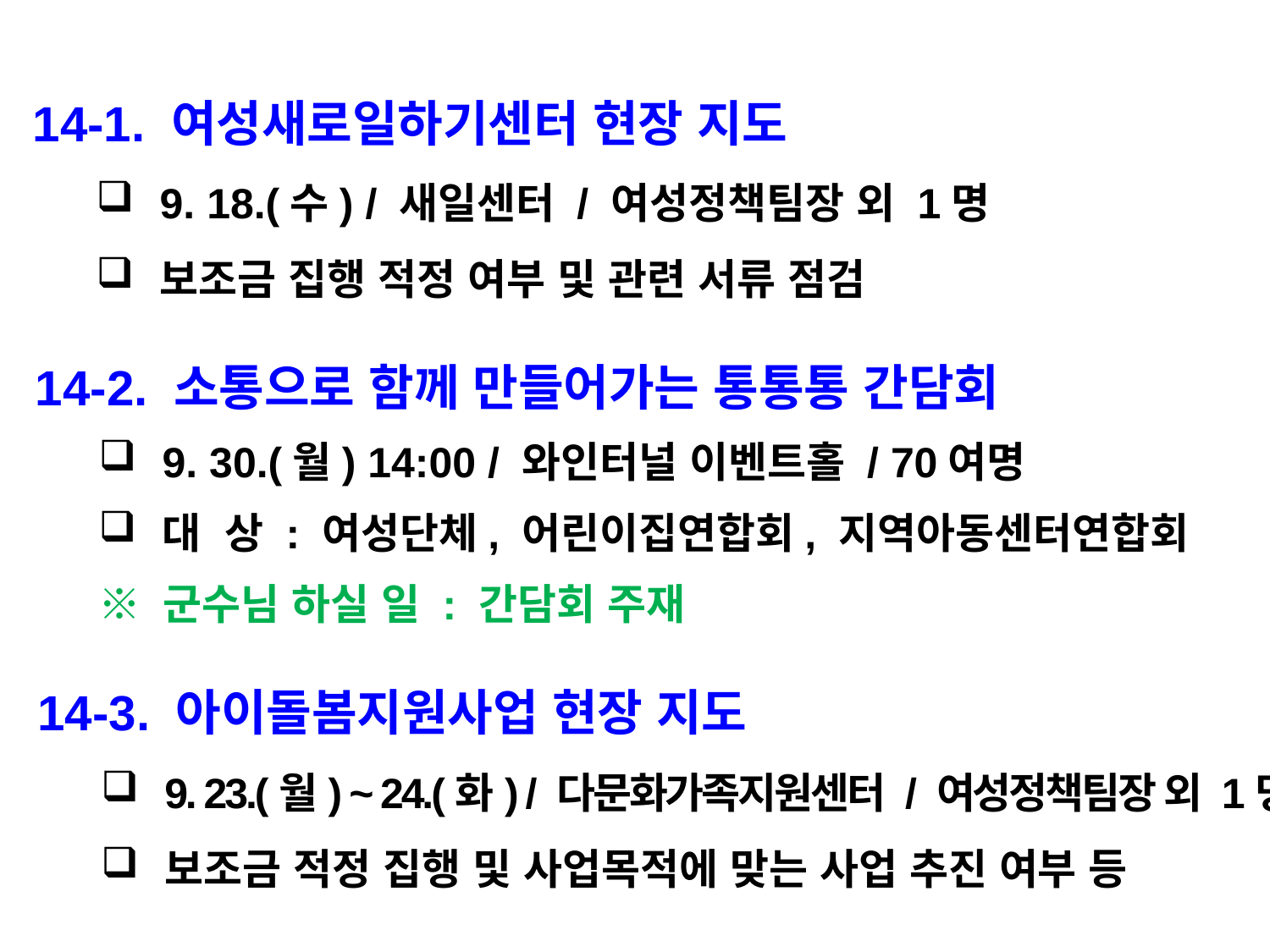

14-1. 여성새로일하기센터 현장 지도
9. 18.(수) / 새일센터 / 여성정책팀장 외 1명
보조금 집행 적정 여부 및 관련 서류 점검

14-2. 소통으로 함께 만들어가는 통통통 간담회
9. 30.(월) 14:00 / 와인터널 이벤트홀 / 70여명
대  상 : 여성단체, 어린이집연합회, 지역아동센터연합회
※ 군수님 하실 일 : 간담회 주재
14-3. 아이돌봄지원사업 현장 지도
9. 23.(월) ~ 24.(화) / 다문화가족지원센터 / 여성정책팀장 외 1명
보조금 적정 집행 및 사업목적에 맞는 사업 추진 여부 등